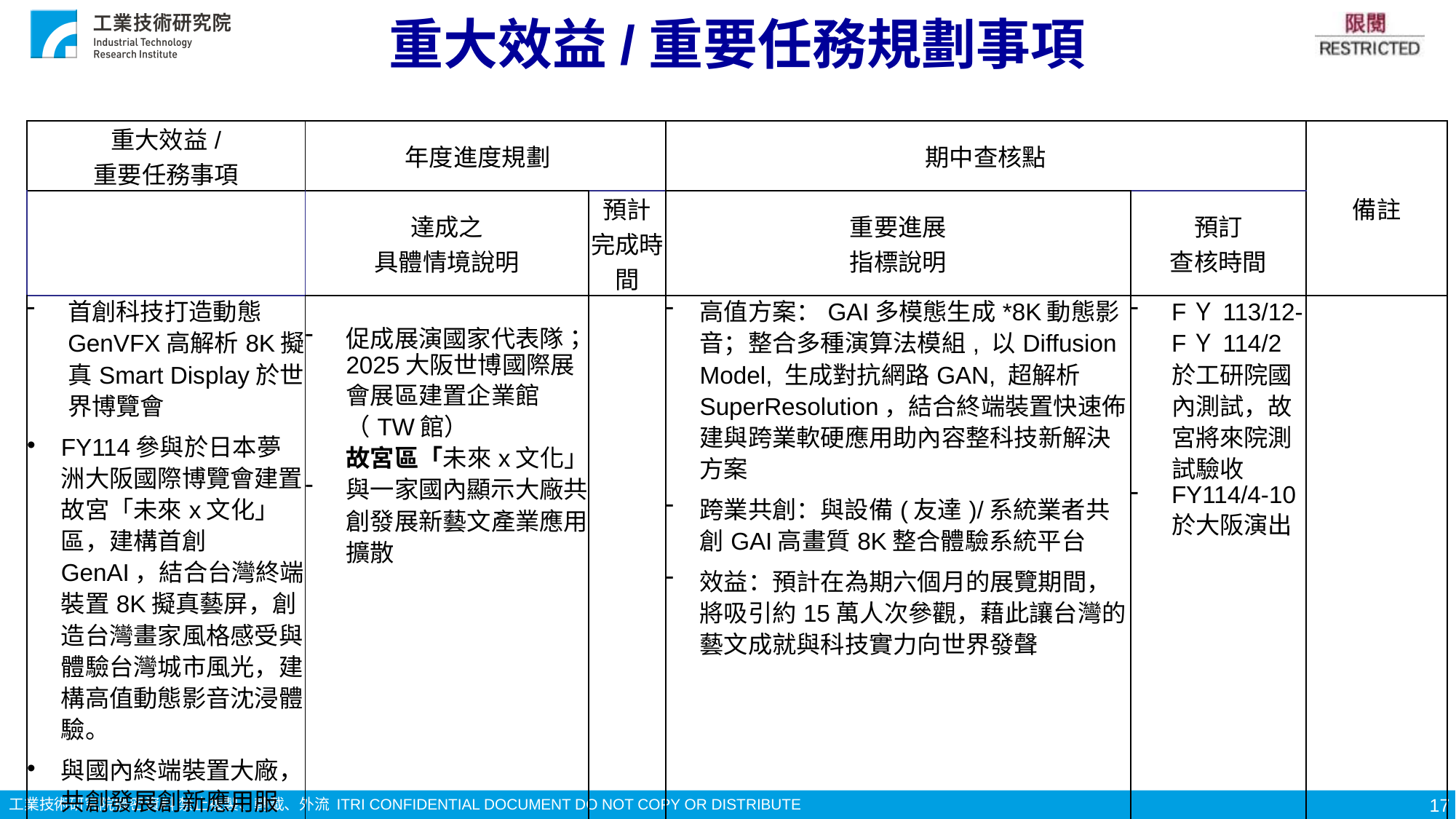

# 重大效益/重要任務規劃事項
| 重大效益/ 重要任務事項 | 年度進度規劃 |  | 期中查核點 |  | 備註 |
| --- | --- | --- | --- | --- | --- |
|  | 達成之 具體情境說明 | 預計 完成時間 | 重要進展 指標說明 | 預訂 查核時間 |  |
| 首創科技打造動態GenVFX高解析8K擬真Smart Display於世界博覽會​ FY114參與於日本夢洲大阪國際博覽會建置故宮「未來x文化」區，建構首創GenAI，結合台灣終端裝置8K擬真藝屏，創造台灣畫家風格感受與體驗台灣城市風光，建構高值動態影音沈浸體驗。 與國內終端裝置大廠，共創發展創新應用服務，推動產業 | 促成展演國家代表隊；2025大阪世博國際展會展區建置企業館（TW館） 故宮區「未來x文化」 與一家國內顯示大廠共創發展新藝文產業應用擴散 |  | 高值方案：GAI多模態生成\*8K動態影音；整合多種演算法模組, 以Diffusion Model, 生成對抗網路GAN, 超解析SuperResolution，結合終端裝置快速佈建與跨業軟硬應用助內容整科技新解決方案​ 跨業共創：與設備(友達)/系統業者共創GAI高畫質8K整合體驗系統平台​ 效益：預計在為期六個月的展覽期間，將吸引約15萬人次參觀，藉此讓台灣的藝文成就與科技實力向世界發聲 | FＹ113/12-FＹ114/2於工研院國內測試，故宮將來院測試驗收 FY114/4-10於大阪演出 |  |
17